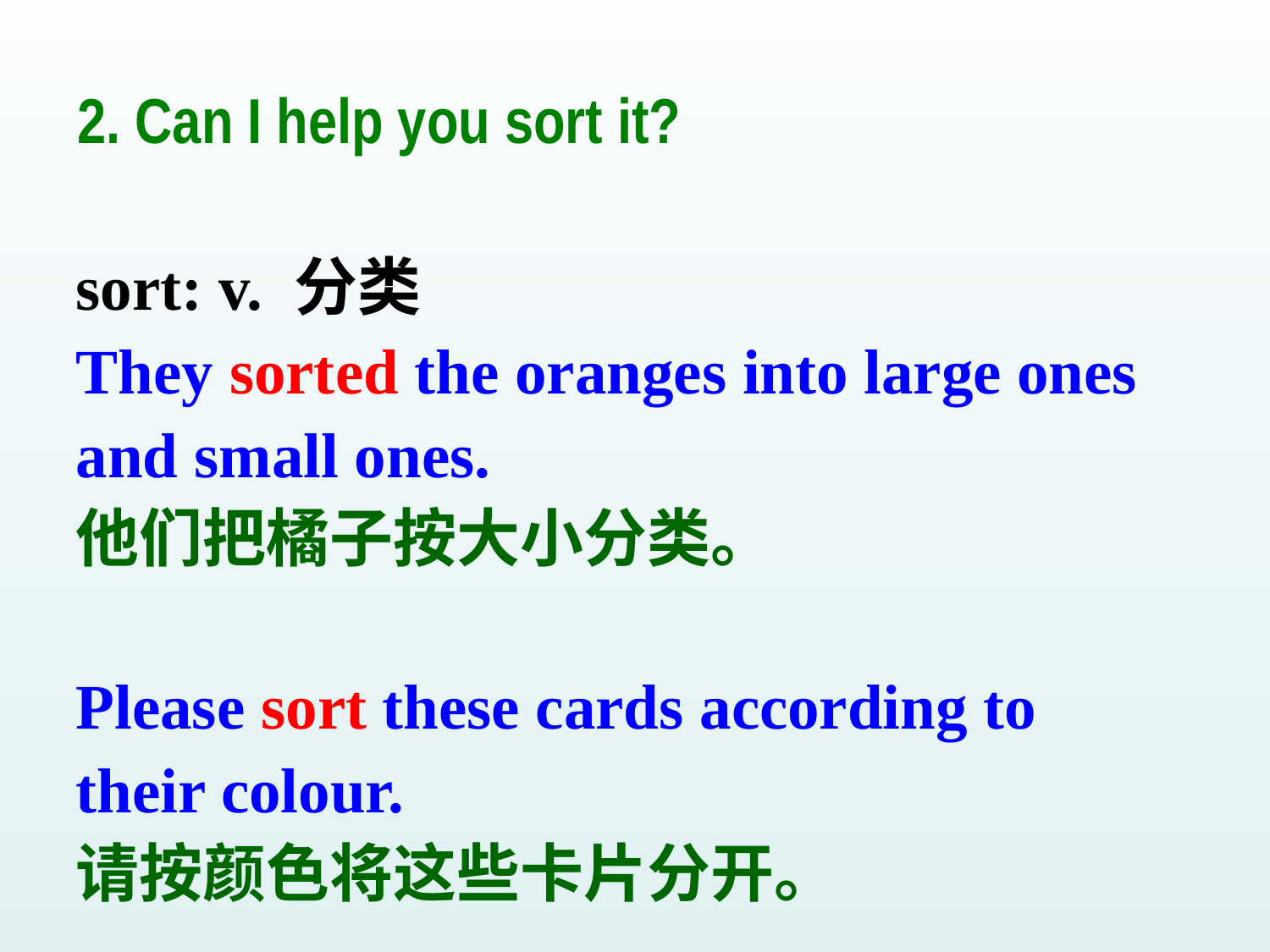

2. Can I help you sort it?
sort: v. 分类
They sorted the oranges into large ones and small ones.
他们把橘子按大小分类。
Please sort these cards according to their colour.
请按颜色将这些卡片分开。